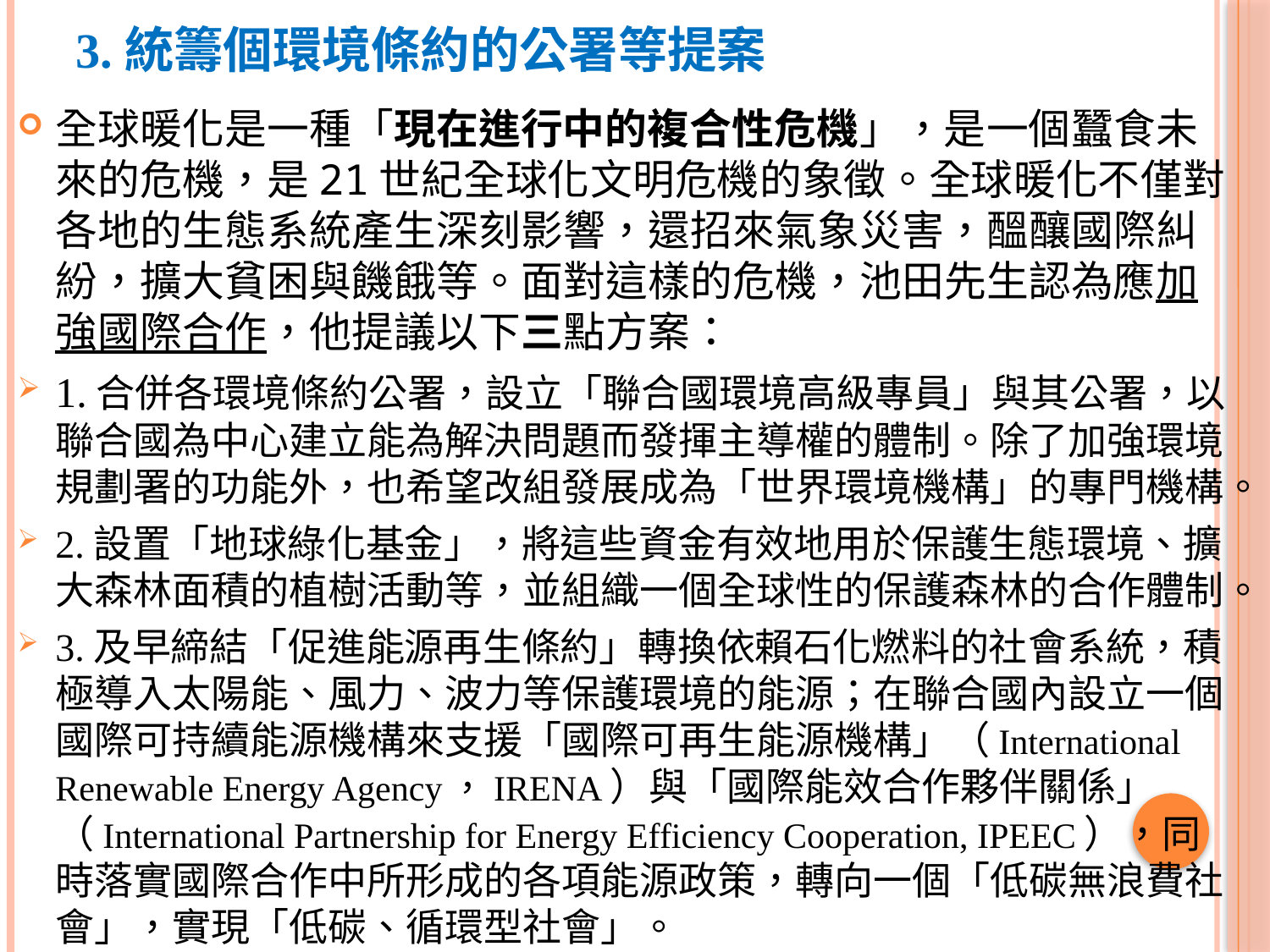

# 3.統籌個環境條約的公署等提案
全球暖化是一種「現在進行中的複合性危機」，是一個蠶食未來的危機，是21世紀全球化文明危機的象徵。全球暖化不僅對各地的生態系統產生深刻影響，還招來氣象災害，醞釀國際糾紛，擴大貧困與饑餓等。面對這樣的危機，池田先生認為應加強國際合作，他提議以下三點方案：
1.合併各環境條約公署，設立「聯合國環境高級專員」與其公署，以聯合國為中心建立能為解決問題而發揮主導權的體制。除了加強環境規劃署的功能外，也希望改組發展成為「世界環境機構」的專門機構。
2.設置「地球綠化基金」，將這些資金有效地用於保護生態環境、擴大森林面積的植樹活動等，並組織一個全球性的保護森林的合作體制。
3.及早締結「促進能源再生條約」轉換依賴石化燃料的社會系統，積極導入太陽能、風力、波力等保護環境的能源；在聯合國內設立一個國際可持續能源機構來支援「國際可再生能源機構」（International Renewable Energy Agency，IRENA）與「國際能效合作夥伴關係」（International Partnership for Energy Efficiency Cooperation, IPEEC），同時落實國際合作中所形成的各項能源政策，轉向一個「低碳無浪費社會」，實現「低碳、循環型社會」。